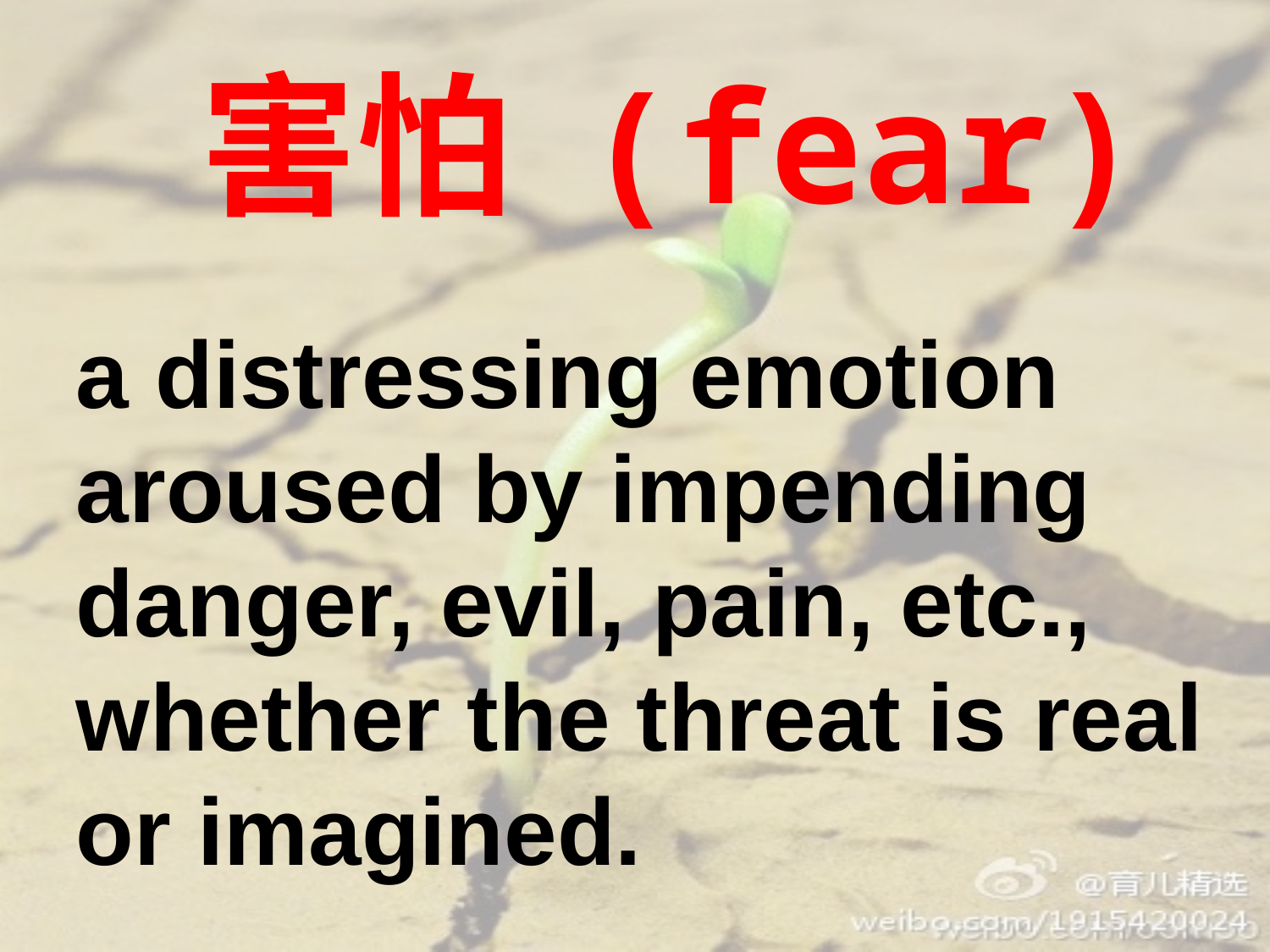

害怕 (fear)
a distressing emotion aroused by impending danger, evil, pain, etc.,
whether the threat is real or imagined.